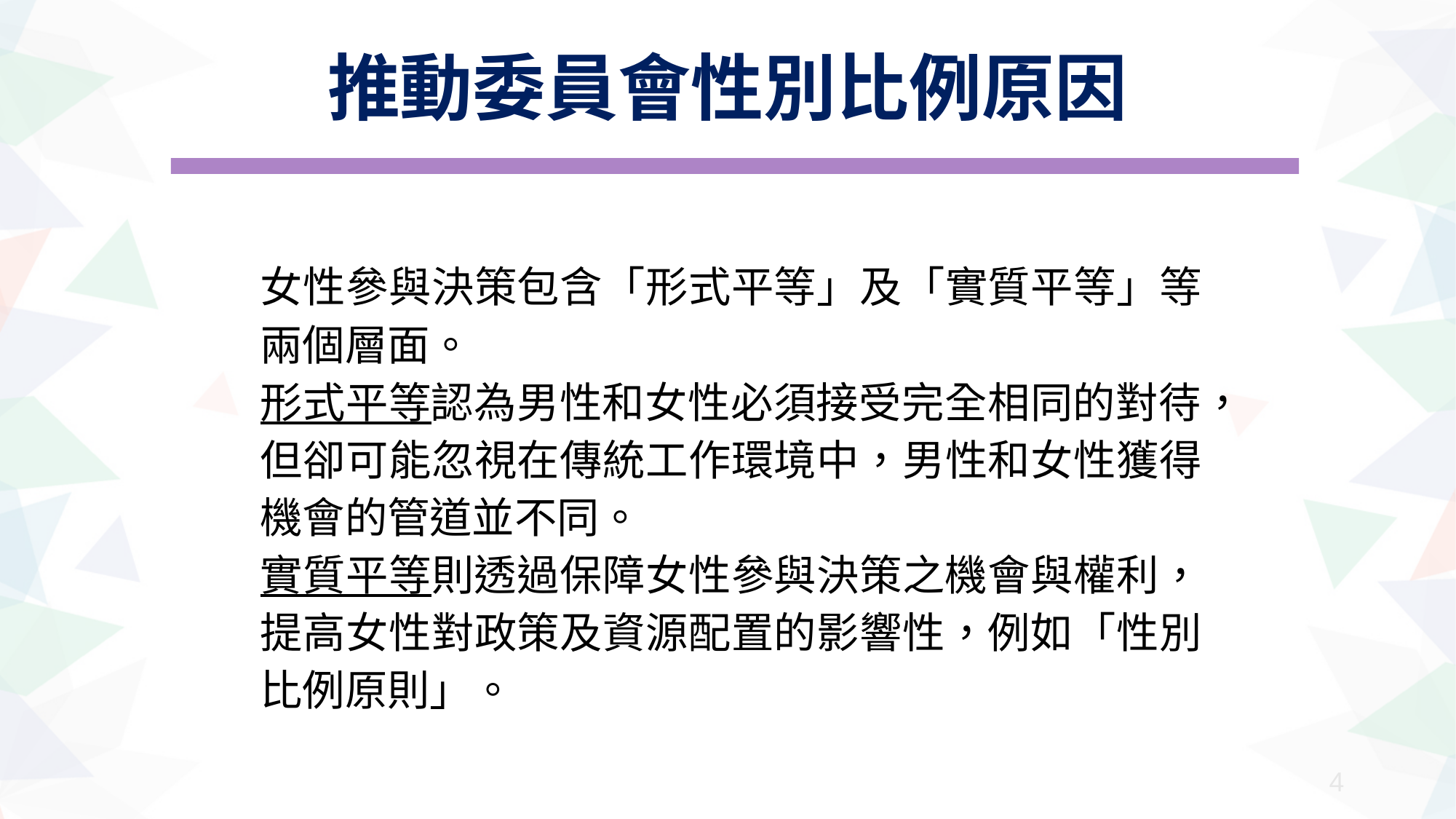

推動委員會性別比例原因

女性參與決策包含「形式平等」及「實質平等」等兩個層面。
形式平等認為男性和女性必須接受完全相同的對待，但卻可能忽視在傳統工作環境中，男性和女性獲得機會的管道並不同。
實質平等則透過保障女性參與決策之機會與權利，提高女性對政策及資源配置的影響性，例如「性別比例原則」。
4